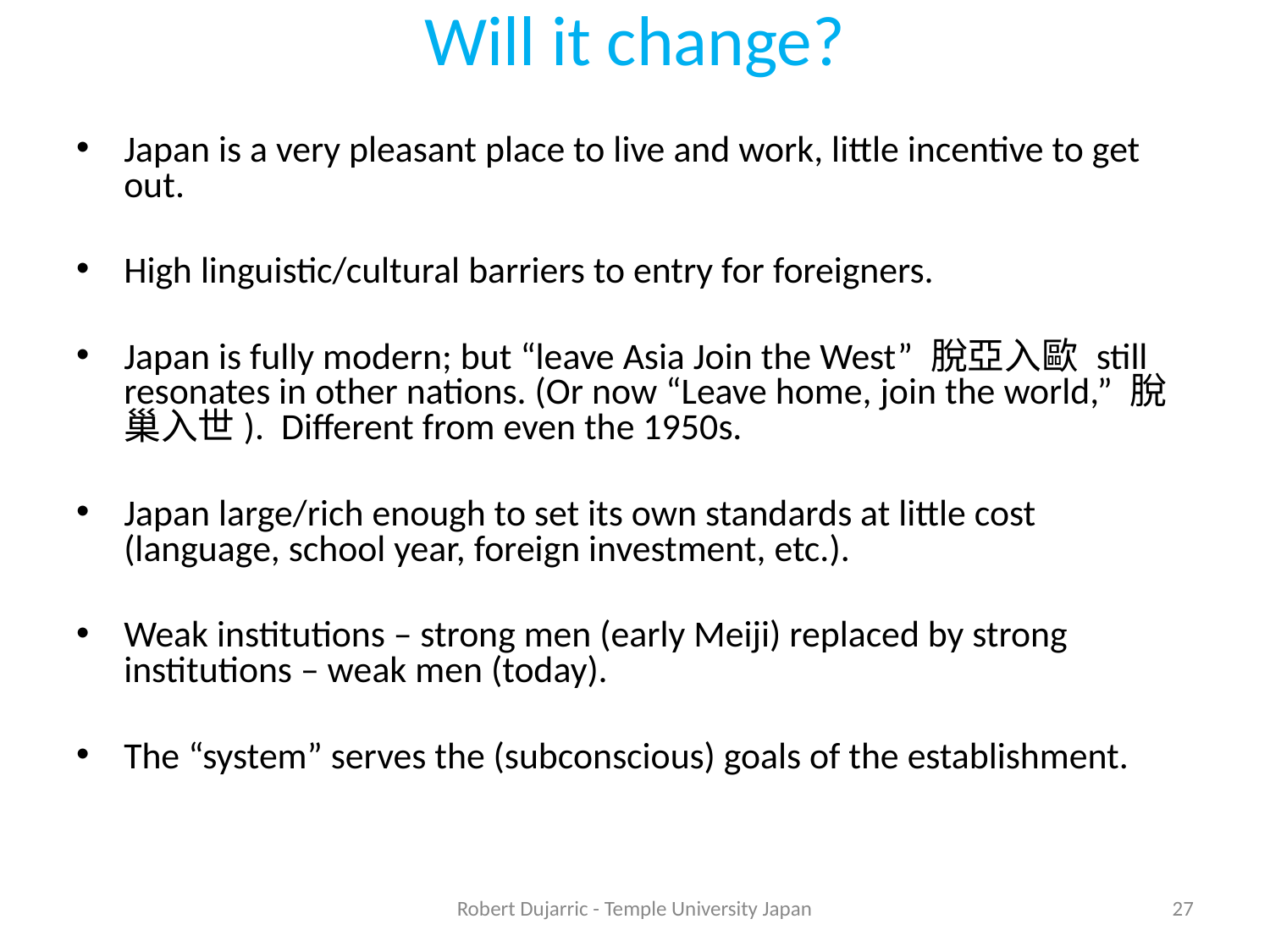

# Will it change?
Japan is a very pleasant place to live and work, little incentive to get out.

High linguistic/cultural barriers to entry for foreigners.

Japan is fully modern; but “leave Asia Join the West” 脫亞入歐 still resonates in other nations. (Or now “Leave home, join the world,” 脫巢入世).  Different from even the 1950s.

Japan large/rich enough to set its own standards at little cost (language, school year, foreign investment, etc.).

Weak institutions – strong men (early Meiji) replaced by strong institutions – weak men (today).

The “system” serves the (subconscious) goals of the establishment.

Robert Dujarric - Temple University Japan
27